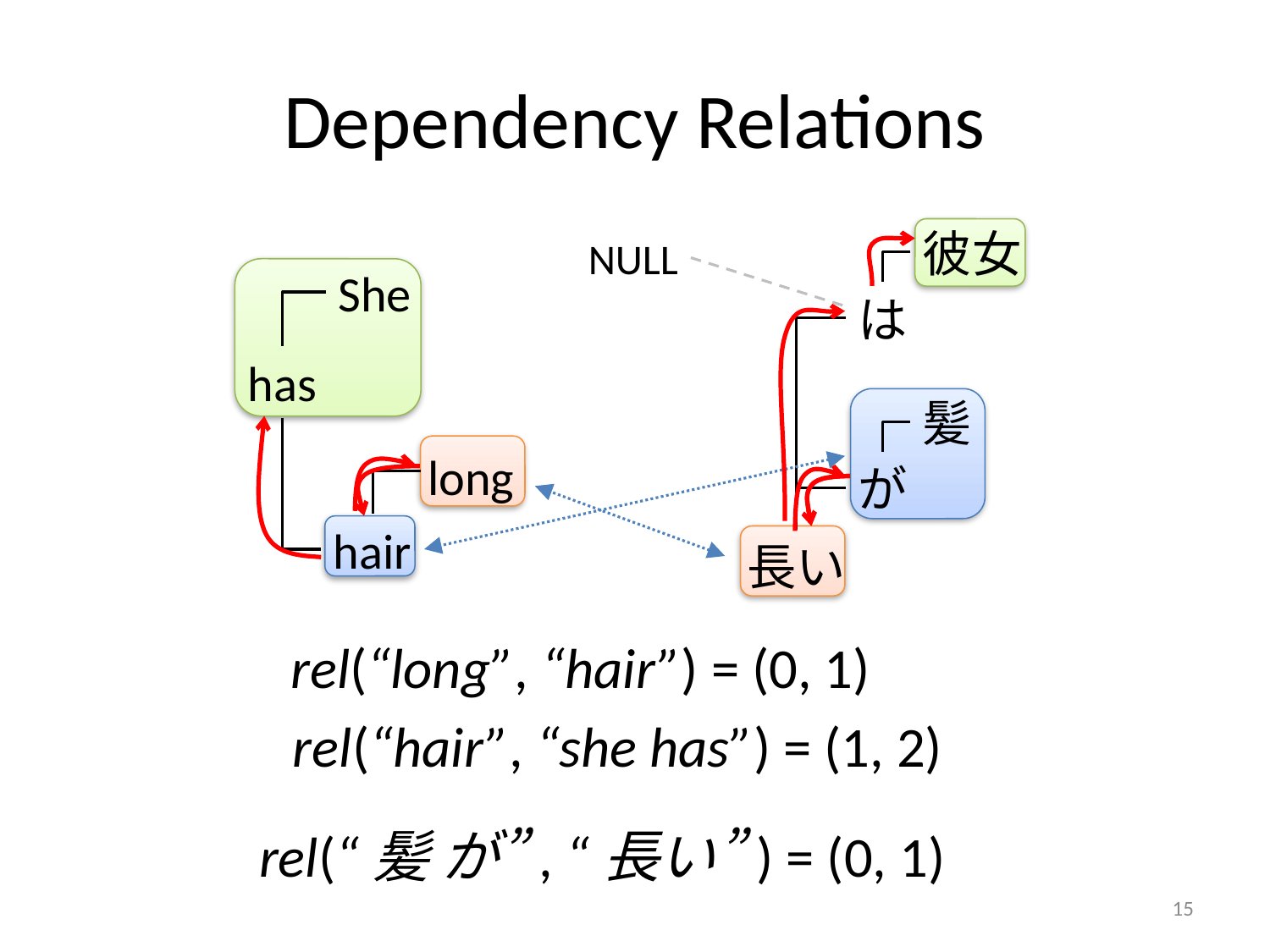

# Dependency Relations
彼女

は
NULL

She

has
hair

髪

が

long

長い
rel(“long”, “hair”) = (0, 1)
rel(“hair”, “she has”) = (1, 2)
rel(“髪 が”, “長い”) = (0, 1)
15